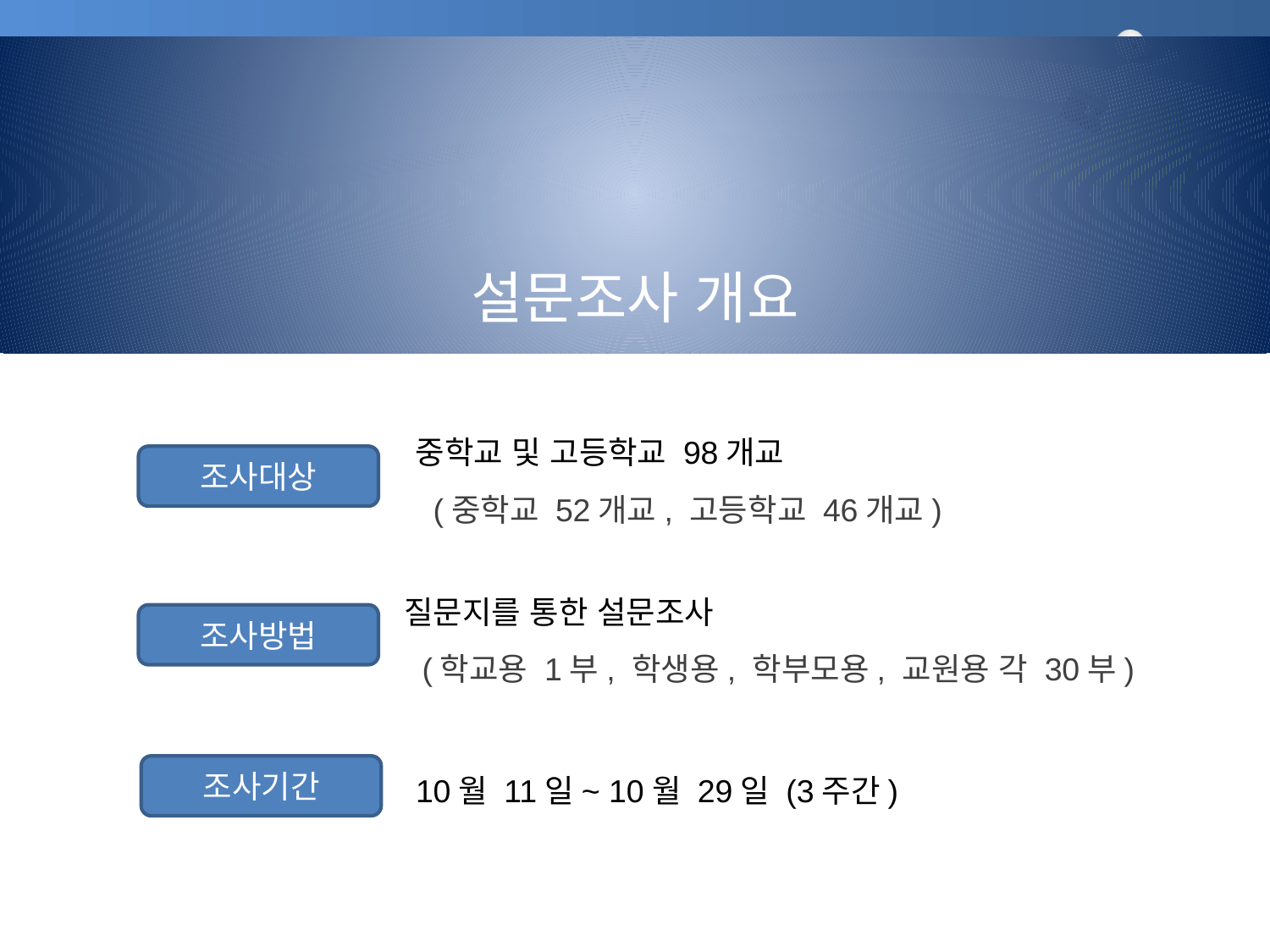

설문조사 개요

중학교 및 고등학교 98개교
  (중학교 52개교, 고등학교 46개교)
조사대상
질문지를 통한 설문조사
  (학교용 1부, 학생용, 학부모용, 교원용 각 30부)
조사방법
조사기간
10월 11일~ 10월 29일 (3주간)